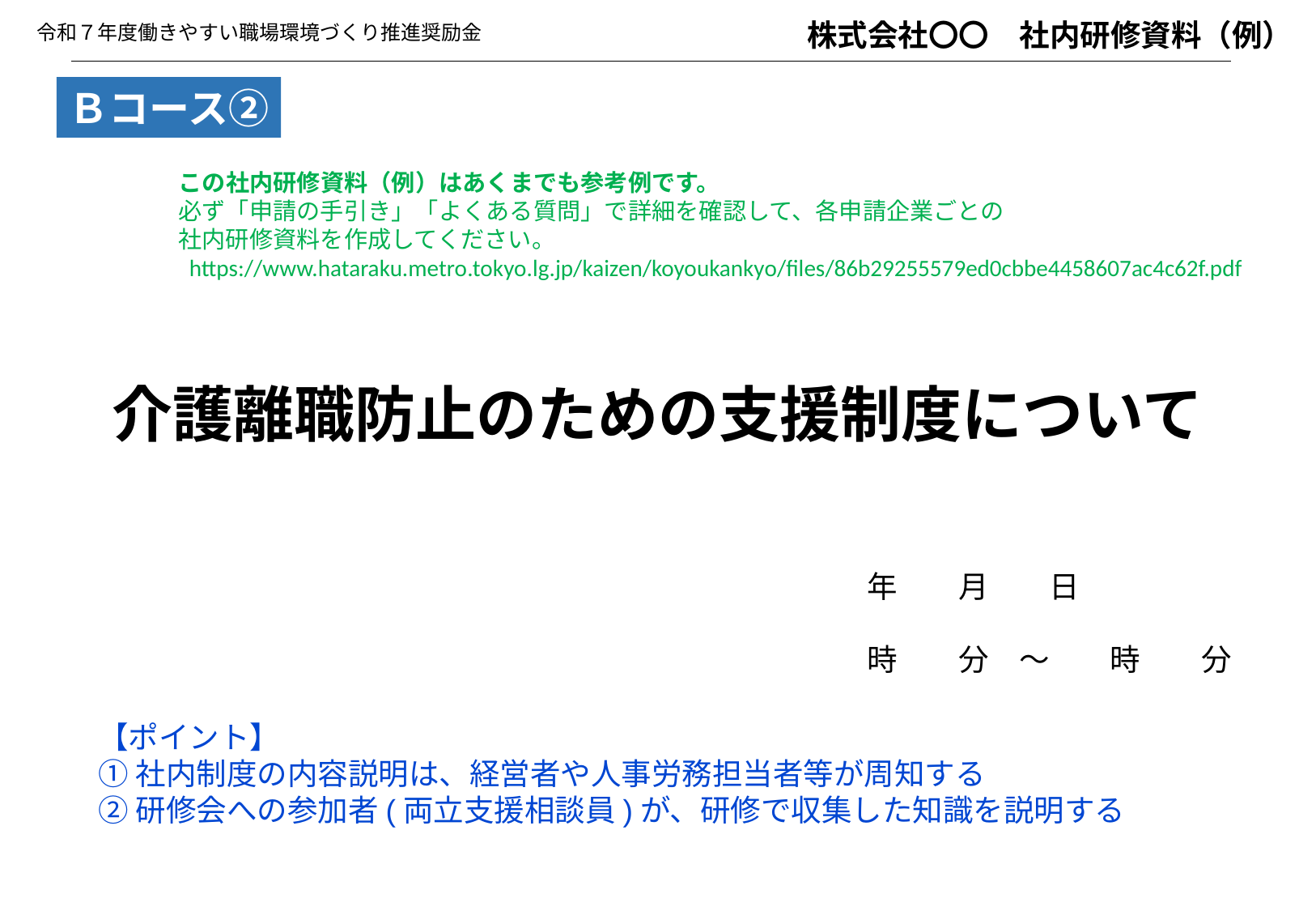

株式会社〇〇　社内研修資料（例）
令和７年度働きやすい職場環境づくり推進奨励金
Ｂコース②
　この社内研修資料（例）はあくまでも参考例です。
　必ず「申請の手引き」「よくある質問」で詳細を確認して、各申請企業ごとの
　社内研修資料を作成してください。
　 https://www.hataraku.metro.tokyo.lg.jp/kaizen/koyoukankyo/files/86b29255579ed0cbbe4458607ac4c62f.pdf

介護離職防止のための支援制度について

　　年　　月　　日

　　時　　分　～　　時　　分
【ポイント】
①社内制度の内容説明は、経営者や人事労務担当者等が周知する
②研修会への参加者(両立支援相談員)が、研修で収集した知識を説明する